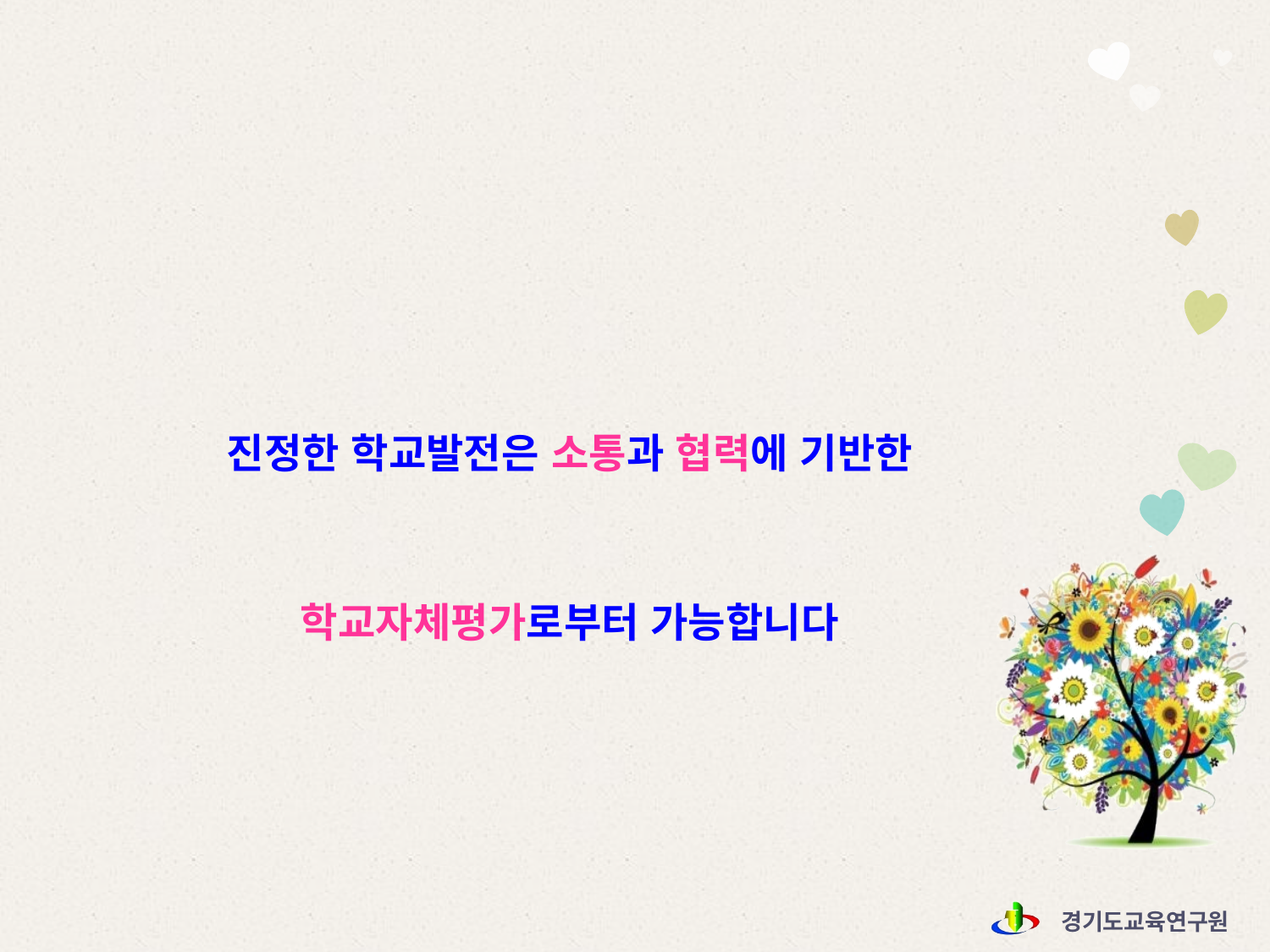

진정한 학교발전은 소통과 협력에 기반한

학교자체평가로부터 가능합니다